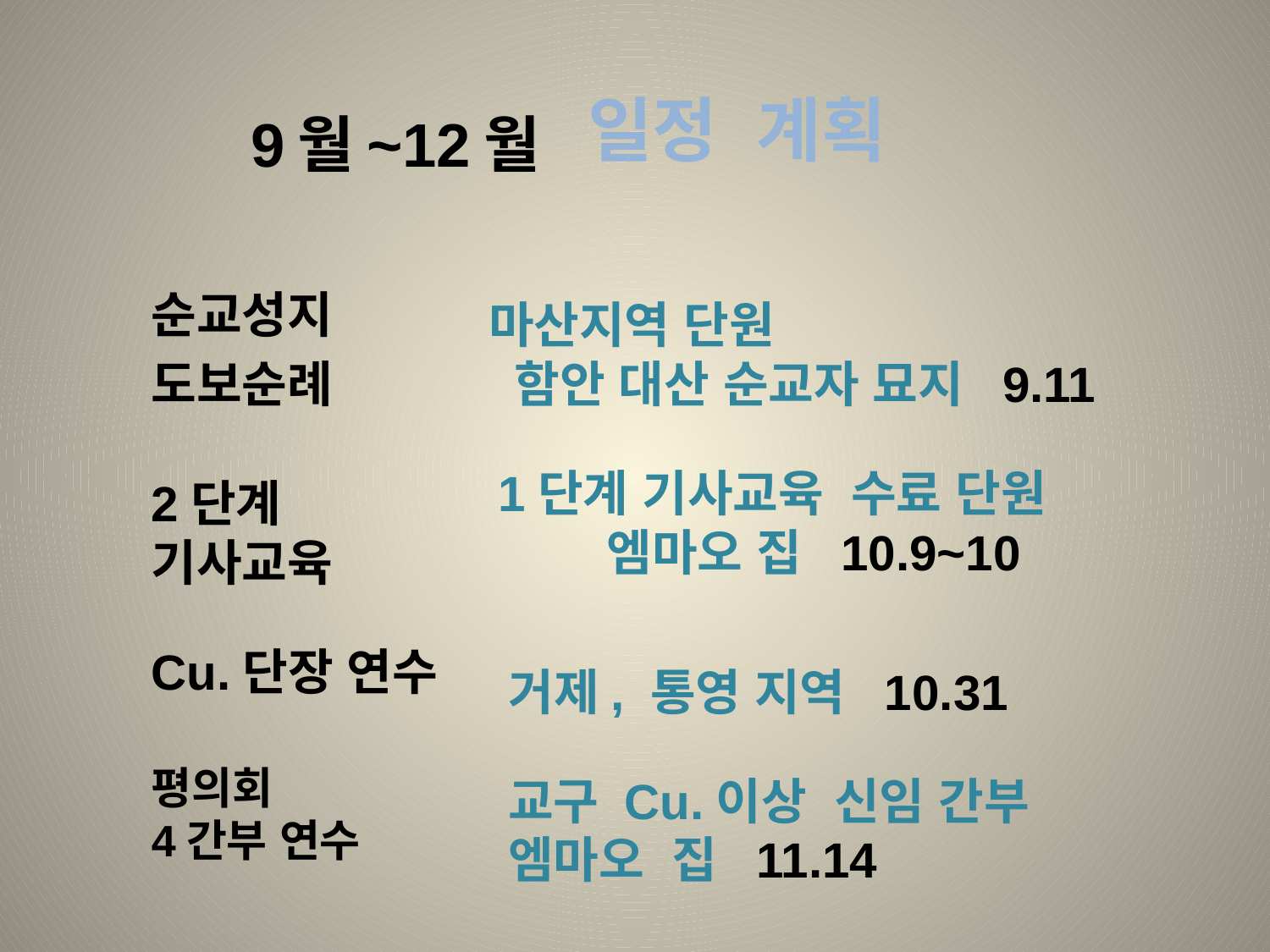

# 9월~12월
일정  계획
순교성지
도보순례
마산지역 단원
 함안 대산 순교자 묘지  9.11
1단계 기사교육  수료 단원
       엠마오 집  10.9~10

2단계
기사교육
Cu.단장 연수
거제, 통영 지역  10.31
평의회
4간부 연수
교구 Cu.이상  신임 간부
엠마오  집  11.14